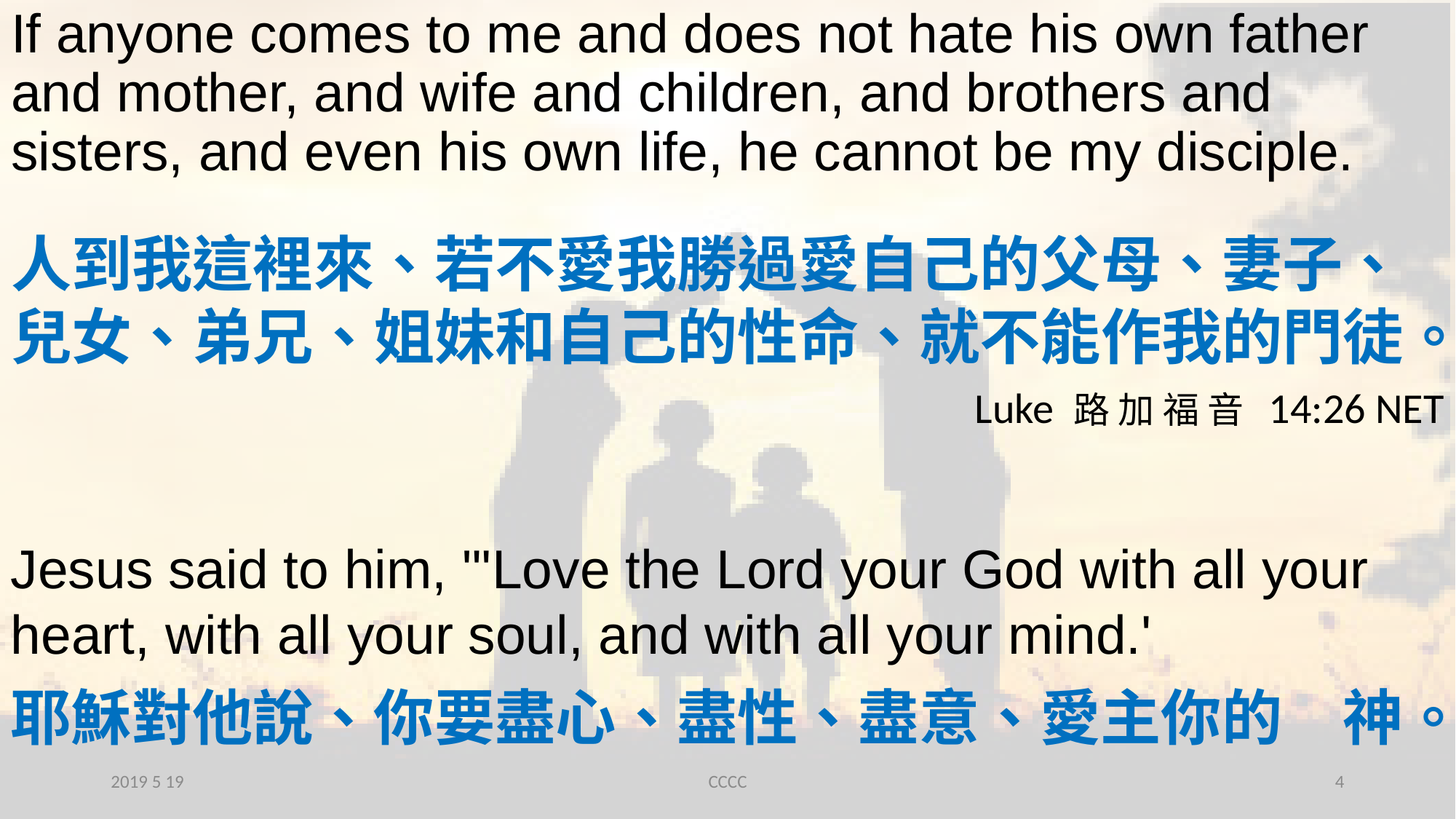

If anyone comes to me and does not hate his own father and mother, and wife and children, and brothers and sisters, and even his own life, he cannot be my disciple.

人到我這裡來、若不愛我勝過愛自己的父母、妻子、兒女、弟兄、姐妹和自己的性命、就不能作我的門徒。
Luke 路 加 福 音  14:26 NET
Jesus said to him, "'Love the Lord your God with all your heart, with all your soul, and with all your mind.'

耶穌對他說、你要盡心、盡性、盡意、愛主你的　神。
Matthew 馬 太 福 音22:37 NET
2019 5 19
CCCC
4